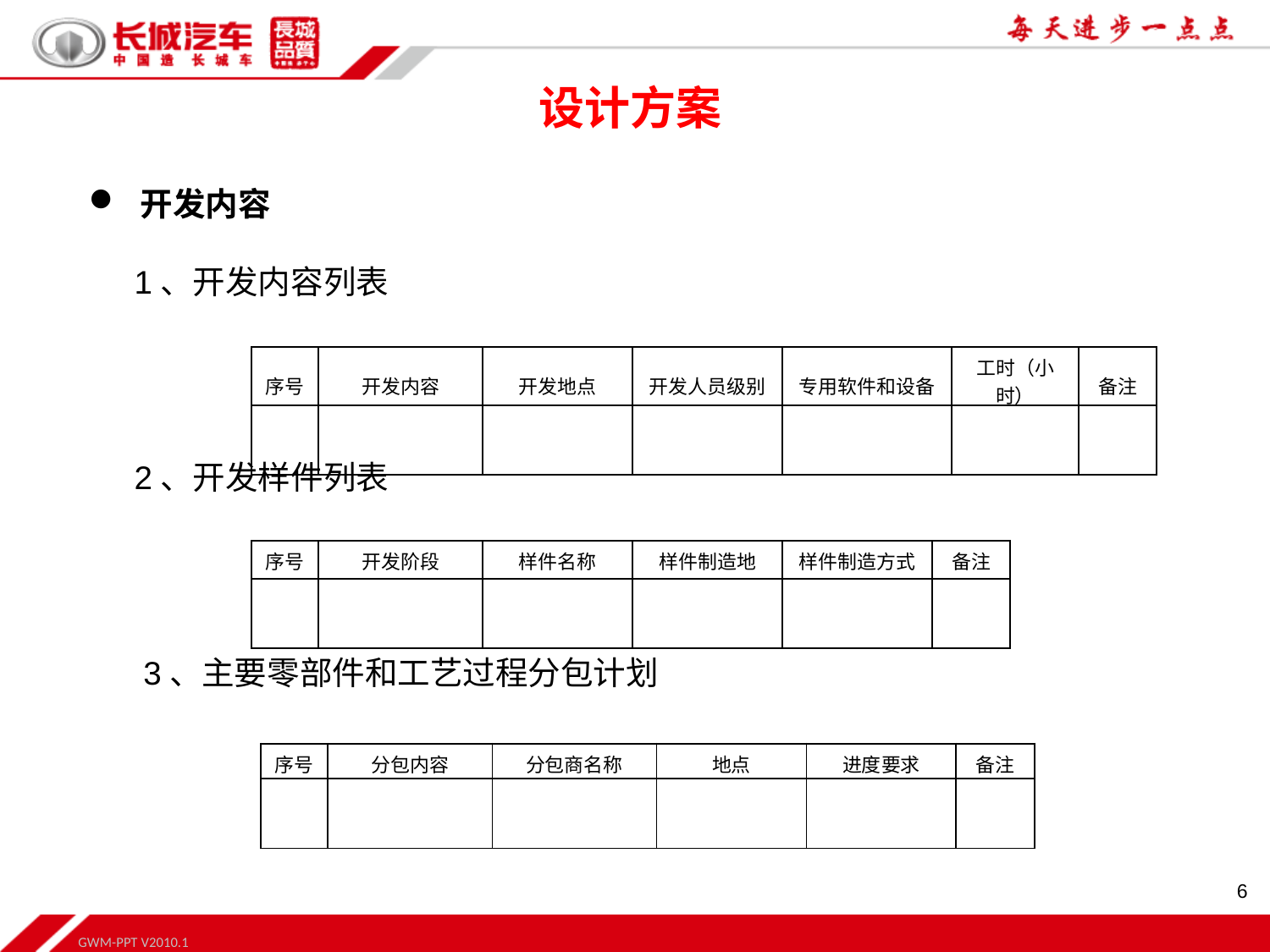

设计方案

开发内容

     1、开发内容列表

     2、开发样件列表

      3、主要零部件和工艺过程分包计划

| 序号 | 开发内容 | 开发地点 | 开发人员级别 | 专用软件和设备 | 工时（小时） | 备注 |
| --- | --- | --- | --- | --- | --- | --- |
|  |  |  |  |  |  |  |
| 序号 | 开发阶段 | 样件名称 | 样件制造地 | 样件制造方式 | 备注 |
| --- | --- | --- | --- | --- | --- |
|  |  |  |  |  |  |
| 序号 | 分包内容 | 分包商名称 | 地点 | 进度要求 | 备注 |
| --- | --- | --- | --- | --- | --- |
|  |  |  |  |  |  |
6